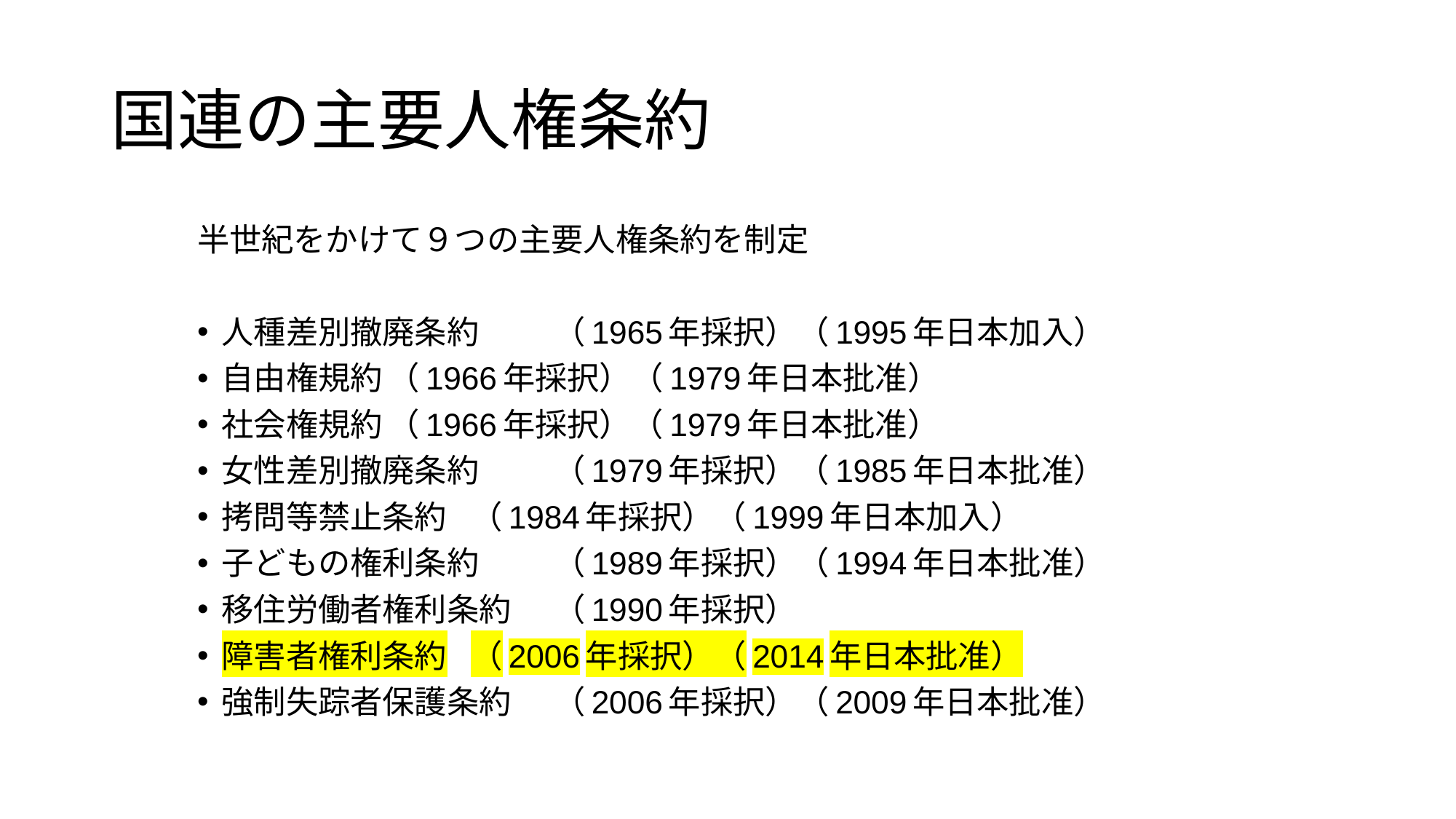

# 国連の主要人権条約
半世紀をかけて９つの主要人権条約を制定

人種差別撤廃条約		（1965年採択）（1995年日本加入）
自由権規約			（1966年採択）（1979年日本批准）
社会権規約			（1966年採択）（1979年日本批准）
女性差別撤廃条約		（1979年採択）（1985年日本批准）
拷問等禁止条約		（1984年採択）（1999年日本加入）
子どもの権利条約		（1989年採択）（1994年日本批准）
移住労働者権利条約	（1990年採択）
障害者権利条約		（2006年採択）（2014年日本批准）
強制失踪者保護条約	（2006年採択）（2009年日本批准）